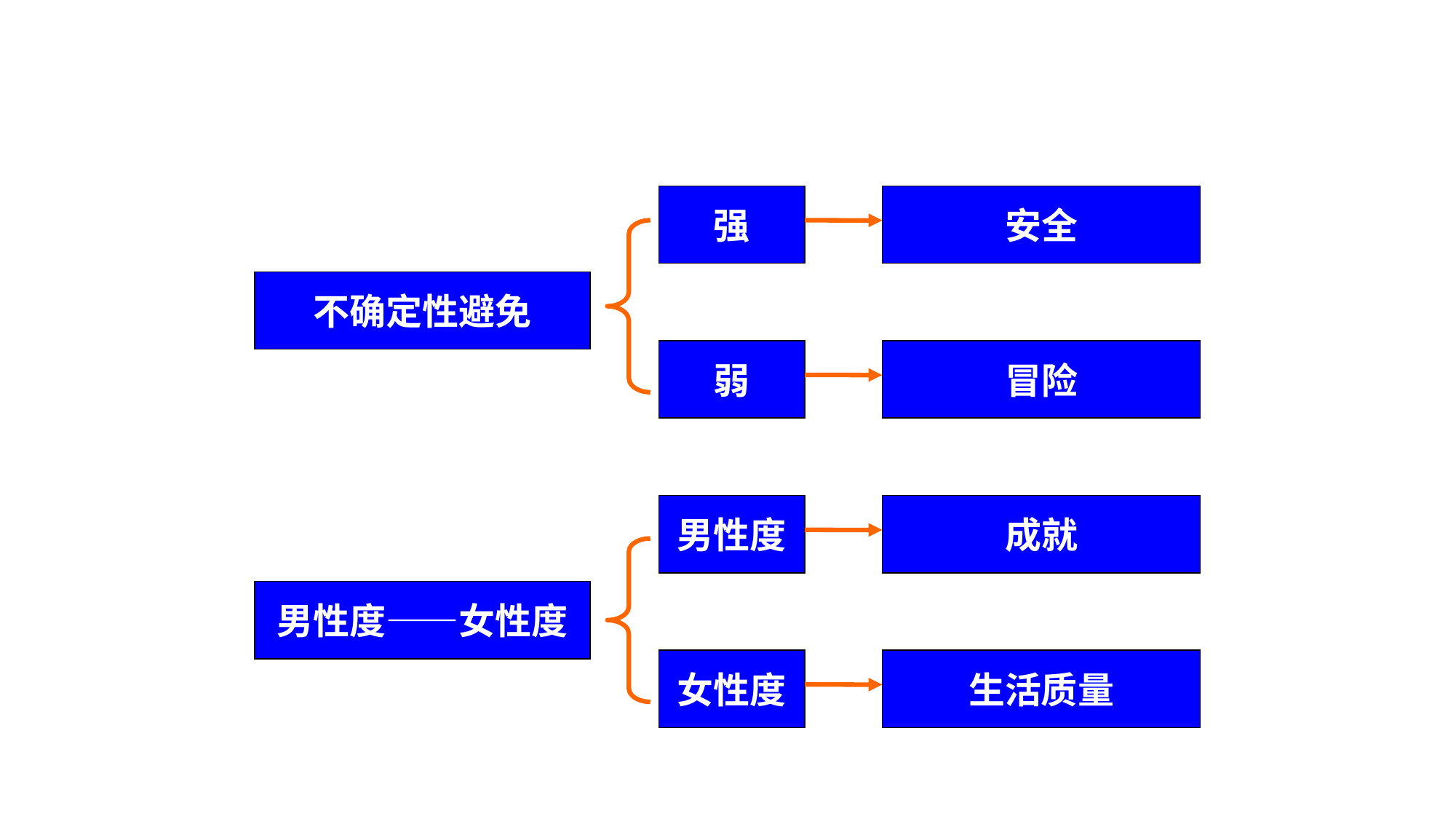

应用激励理论中的文化相对性
强
安全

不确定性避免
弱
冒险

男性度
成就

男性度——女性度
女性度
生活质量